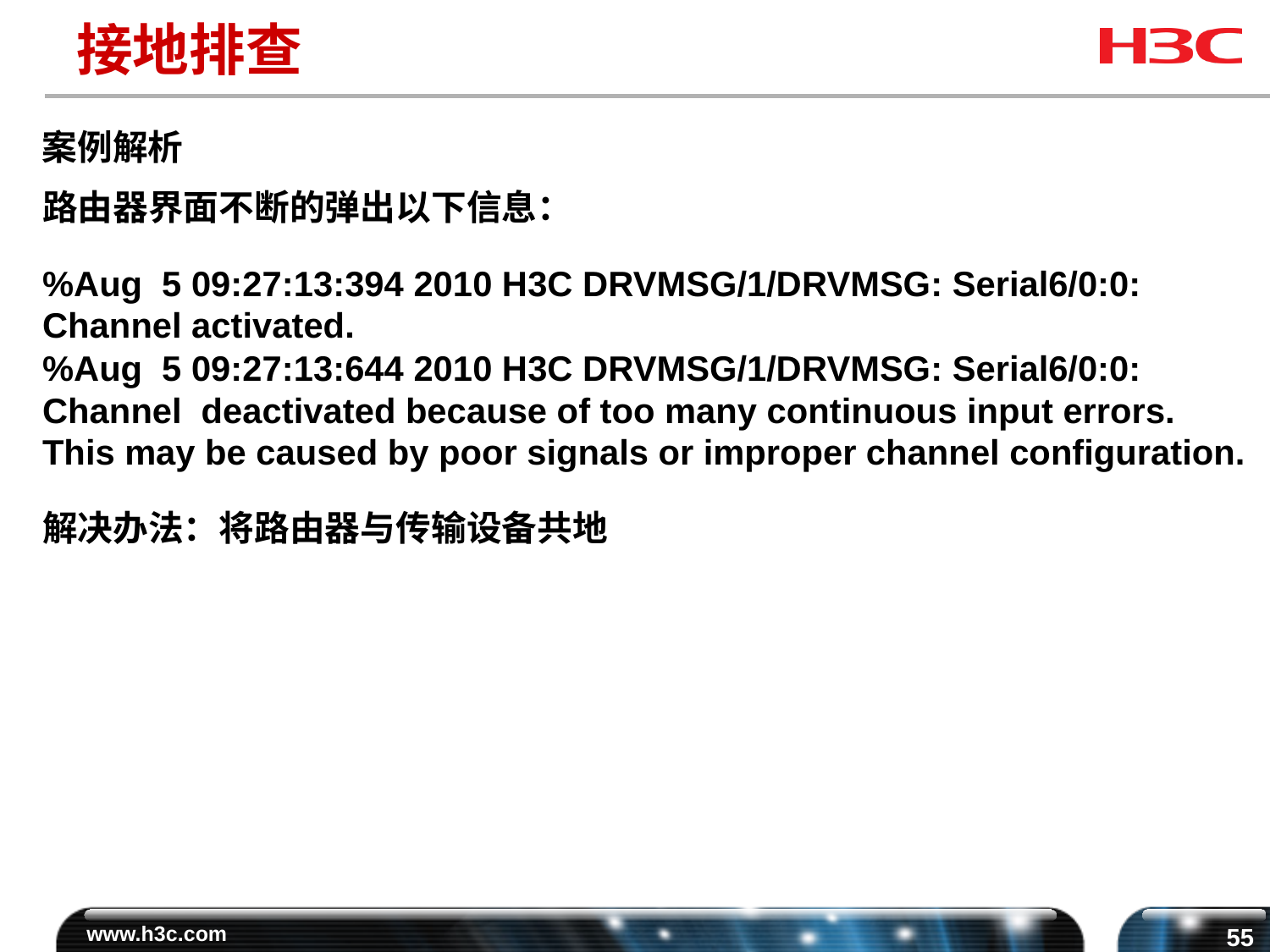

# 接地排查
案例解析
路由器界面不断的弹出以下信息：

%Aug  5 09:27:13:394 2010 H3C DRVMSG/1/DRVMSG: Serial6/0:0: Channel activated.
%Aug  5 09:27:13:644 2010 H3C DRVMSG/1/DRVMSG: Serial6/0:0: Channel  deactivated because of too many continuous input errors. This may be caused by poor signals or improper channel configuration.

解决办法：将路由器与传输设备共地